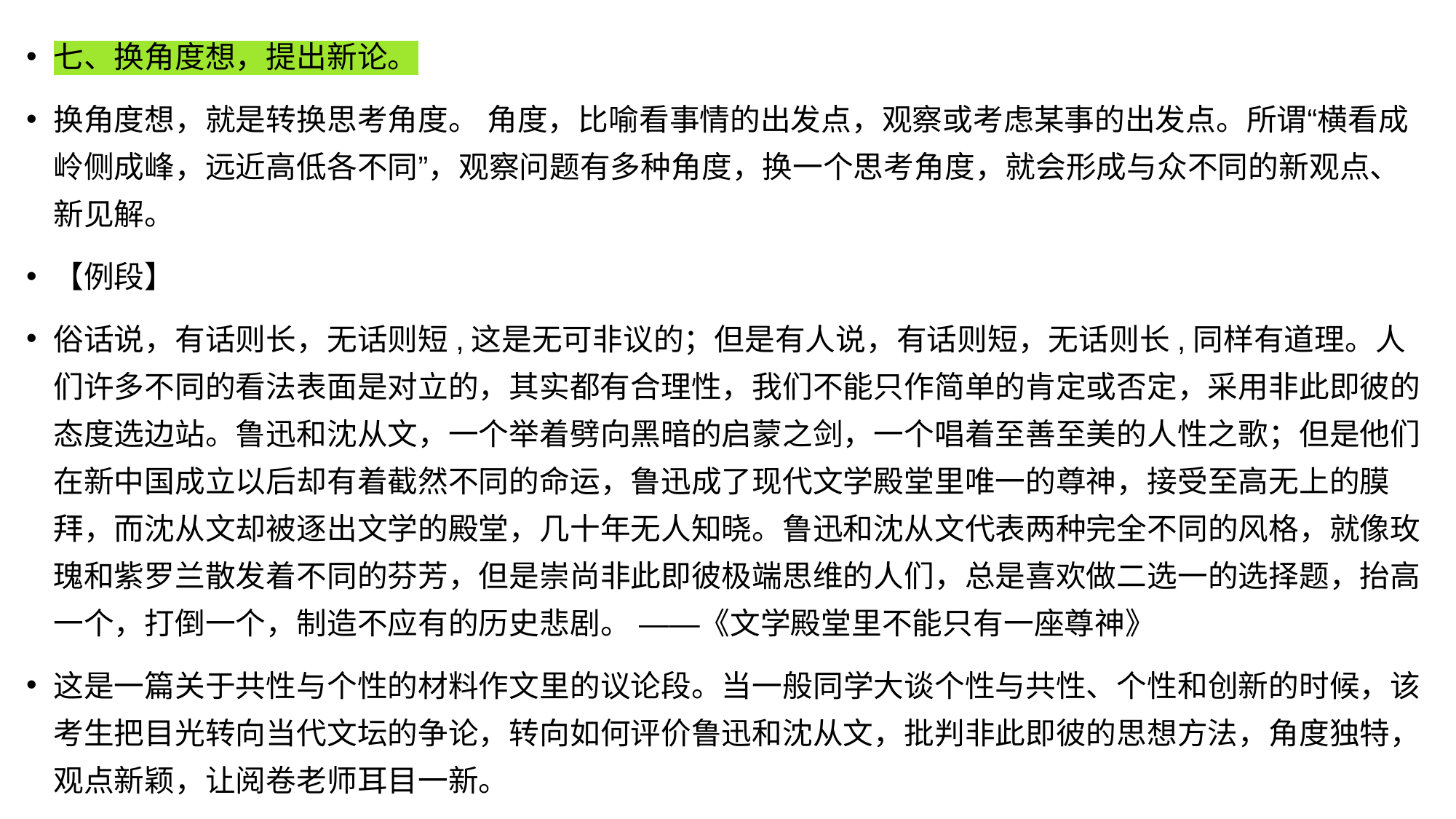

七、换角度想，提出新论。
换角度想，就是转换思考角度。 角度，比喻看事情的出发点，观察或考虑某事的出发点。所谓“横看成岭侧成峰，远近高低各不同”，观察问题有多种角度，换一个思考角度，就会形成与众不同的新观点、新见解。
【例段】
俗话说，有话则长，无话则短,这是无可非议的；但是有人说，有话则短，无话则长,同样有道理。人们许多不同的看法表面是对立的，其实都有合理性，我们不能只作简单的肯定或否定，采用非此即彼的态度选边站。鲁迅和沈从文，一个举着劈向黑暗的启蒙之剑，一个唱着至善至美的人性之歌；但是他们在新中国成立以后却有着截然不同的命运，鲁迅成了现代文学殿堂里唯一的尊神，接受至高无上的膜拜，而沈从文却被逐出文学的殿堂，几十年无人知晓。鲁迅和沈从文代表两种完全不同的风格，就像玫瑰和紫罗兰散发着不同的芬芳，但是崇尚非此即彼极端思维的人们，总是喜欢做二选一的选择题，抬高一个，打倒一个，制造不应有的历史悲剧。 ——《文学殿堂里不能只有一座尊神》
这是一篇关于共性与个性的材料作文里的议论段。当一般同学大谈个性与共性、个性和创新的时候，该考生把目光转向当代文坛的争论，转向如何评价鲁迅和沈从文，批判非此即彼的思想方法，角度独特，观点新颖，让阅卷老师耳目一新。